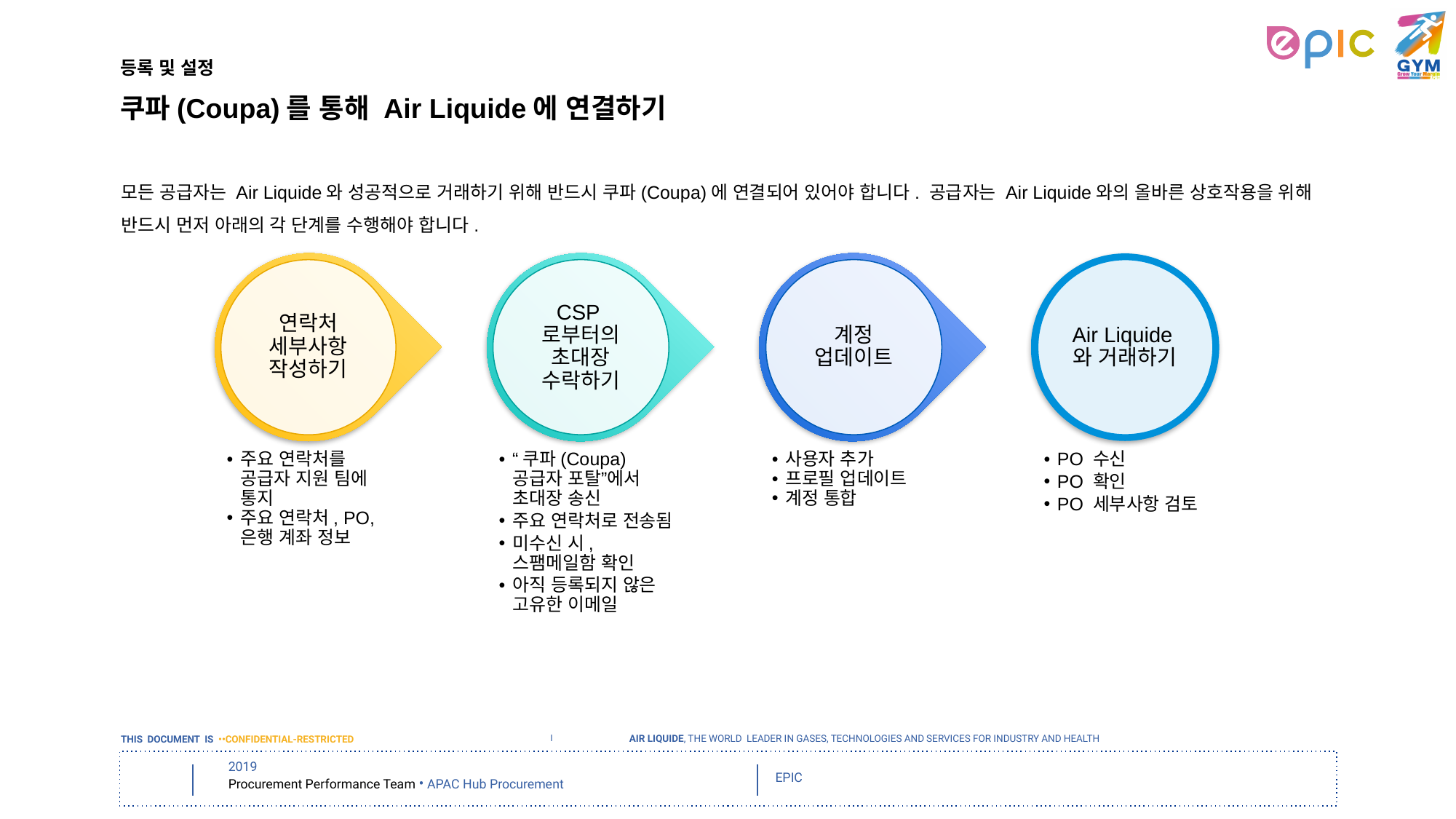

등록 및 설정
# 쿠파(Coupa)를 통해 Air Liquide에 연결하기
모든 공급자는 Air Liquide와 성공적으로 거래하기 위해 반드시 쿠파(Coupa)에 연결되어 있어야 합니다. 공급자는 Air Liquide와의 올바른 상호작용을 위해 반드시 먼저 아래의 각 단계를 수행해야 합니다.

계정 업데이트

사용자 추가
프로필 업데이트
계정 통합

CSP로부터의 초대장 수락하기
“쿠파(Coupa) 공급자 포탈”에서 초대장 송신
주요 연락처로 전송됨
미수신 시, 스팸메일함 확인
아직 등록되지 않은 고유한 이메일

연락처 세부사항 작성하기

주요 연락처를 공급자 지원 팀에 통지
주요 연락처, PO, 은행 계좌 정보

Air Liquide와 거래하기

PO 수신
PO 확인
PO 세부사항 검토